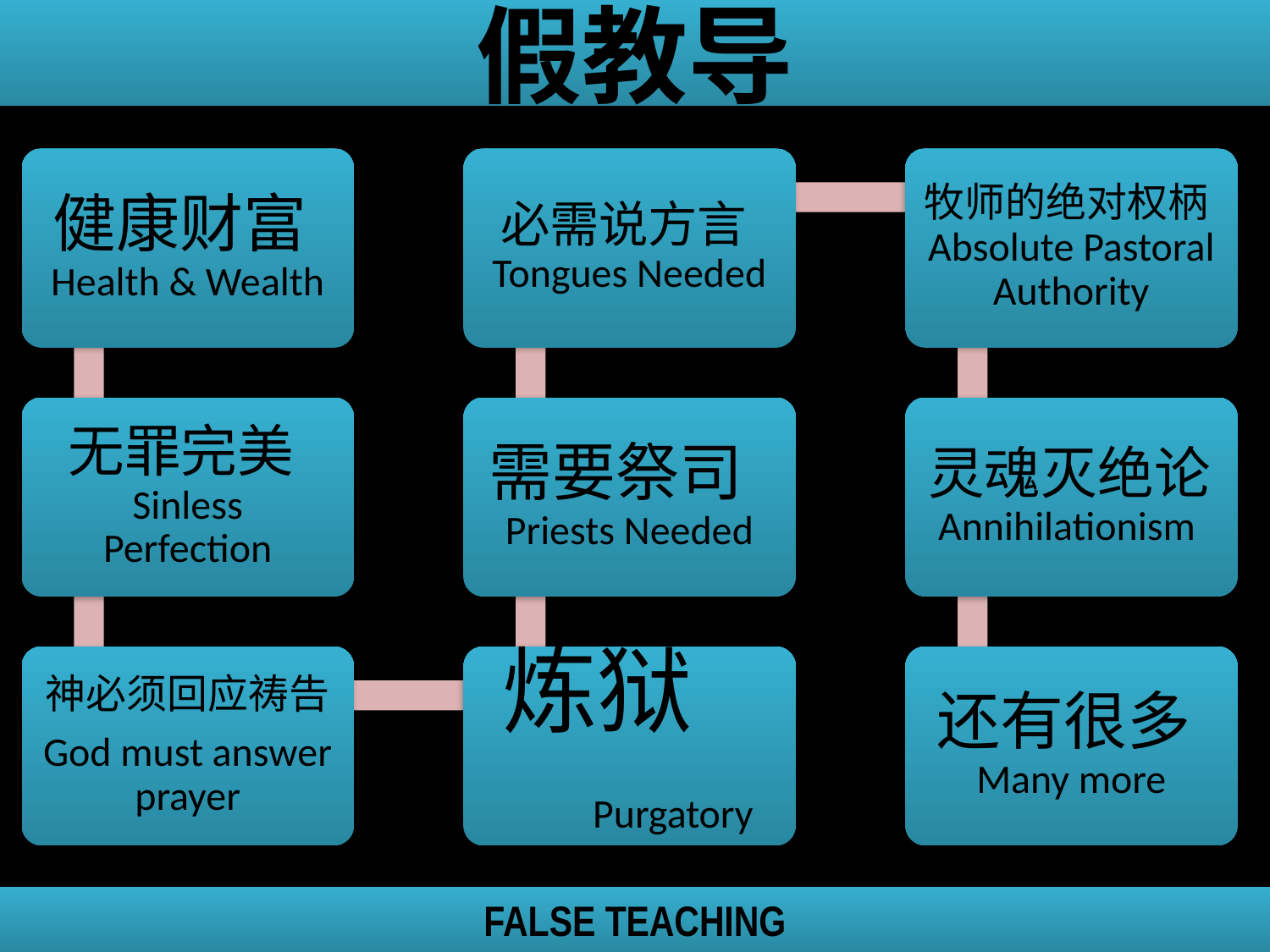

假教导
健康财富Health & Wealth
无罪完美Sinless Perfection
神必须回应祷告
God must answer prayer
炼狱       Purgatory
需要祭司    Priests Needed
必需说方言Tongues Needed
牧师的绝对权柄Absolute Pastoral Authority
灵魂灭绝论Annihilationism
还有很多Many more
FALSE TEACHING